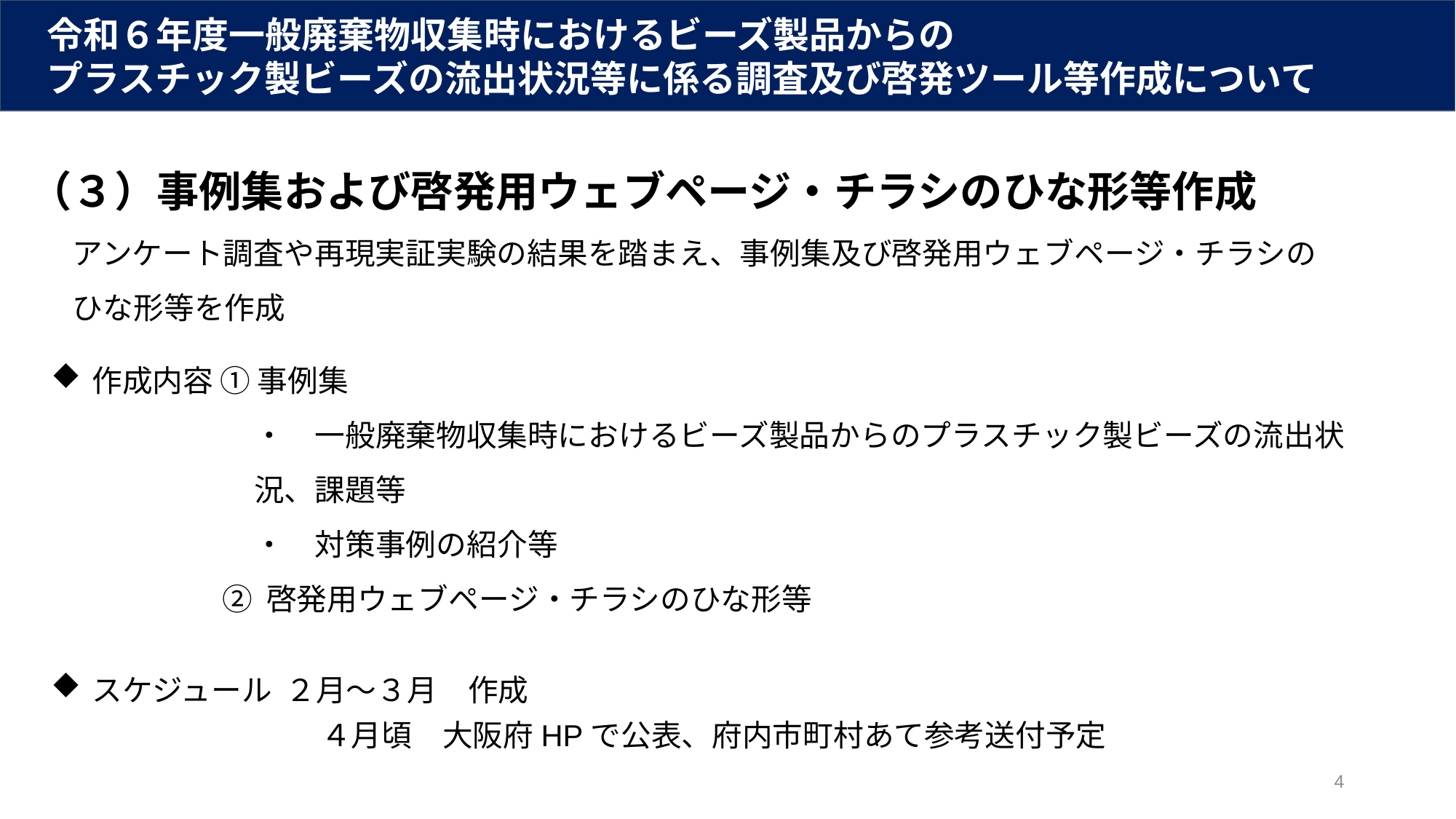

令和６年度一般廃棄物収集時におけるビーズ製品からの
　プラスチック製ビーズの流出状況等に係る調査及び啓発ツール等作成について
（３）事例集および啓発用ウェブページ・チラシのひな形等作成
アンケート調査や再現実証実験の結果を踏まえ、事例集及び啓発用ウェブページ・チラシのひな形等を作成
作成内容 ① 事例集
・　一般廃棄物収集時におけるビーズ製品からのプラスチック製ビーズの流出状況、課題等
・　対策事例の紹介等
② 啓発用ウェブページ・チラシのひな形等

スケジュール  ２月～３月　作成
　　　　　　　　    ４月頃　大阪府HPで公表、府内市町村あて参考送付予定
4